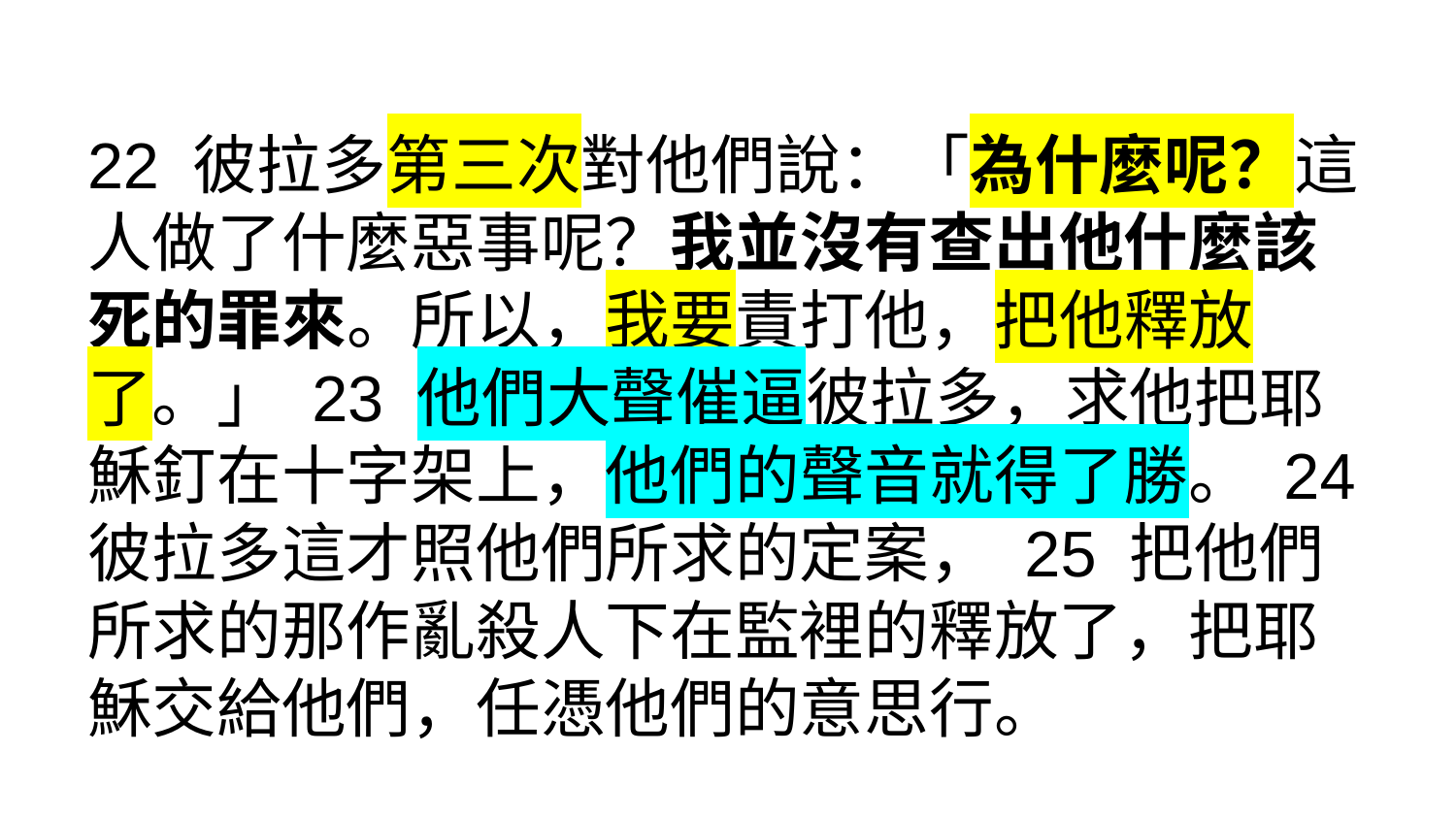

#
22 彼拉多第三次對他們說：「為什麼呢？這人做了什麼惡事呢？我並沒有查出他什麼該死的罪來。所以，我要責打他，把他釋放了。」 23 他們大聲催逼彼拉多，求他把耶穌釘在十字架上，他們的聲音就得了勝。 24 彼拉多這才照他們所求的定案， 25 把他們所求的那作亂殺人下在監裡的釋放了，把耶穌交給他們，任憑他們的意思行。